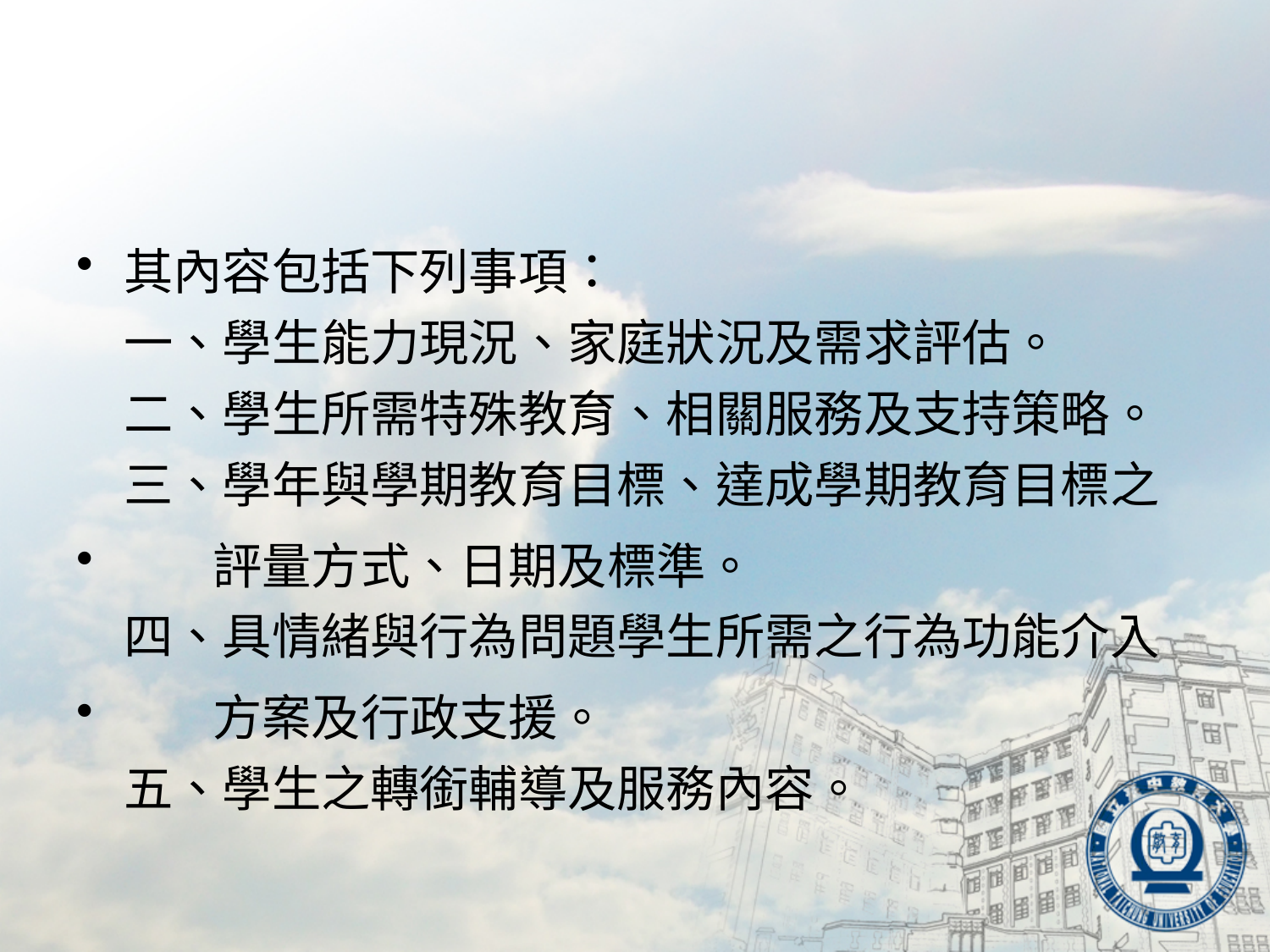

#
其內容包括下列事項：
一、學生能力現況、家庭狀況及需求評估。
二、學生所需特殊教育、相關服務及支持策略。
三、學年與學期教育目標、達成學期教育目標之
       評量方式、日期及標準。
四、具情緒與行為問題學生所需之行為功能介入
       方案及行政支援。
五、學生之轉銜輔導及服務內容。